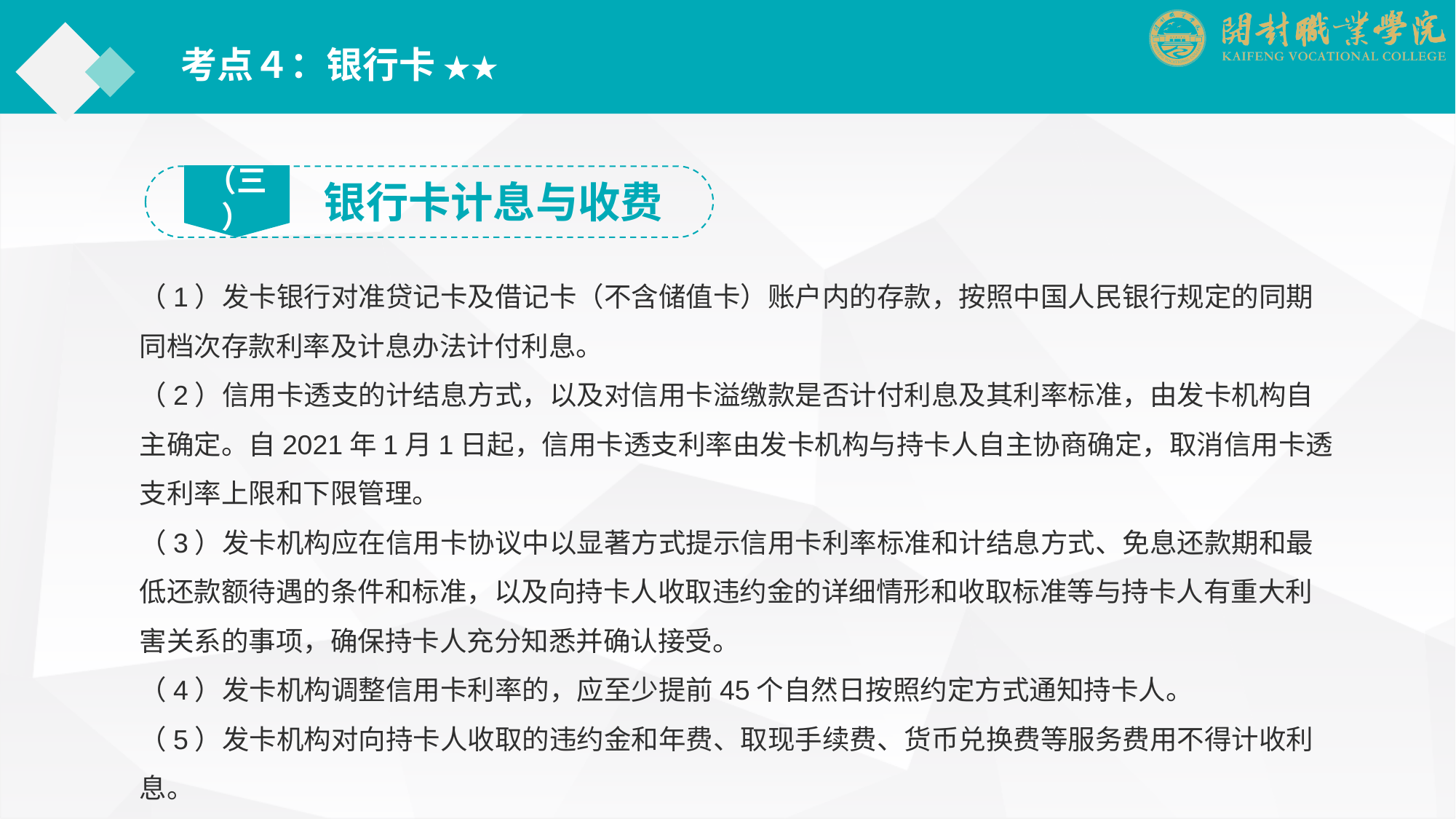

考点４：银行卡 ★★
（三）

银行卡计息与收费
（1）发卡银行对准贷记卡及借记卡（不含储值卡）账户内的存款，按照中国人民银行规定的同期同档次存款利率及计息办法计付利息。
（2）信用卡透支的计结息方式，以及对信用卡溢缴款是否计付利息及其利率标准，由发卡机构自主确定。自2021年1月1日起，信用卡透支利率由发卡机构与持卡人自主协商确定，取消信用卡透支利率上限和下限管理。
（3）发卡机构应在信用卡协议中以显著方式提示信用卡利率标准和计结息方式、免息还款期和最低还款额待遇的条件和标准，以及向持卡人收取违约金的详细情形和收取标准等与持卡人有重大利害关系的事项，确保持卡人充分知悉并确认接受。
（4）发卡机构调整信用卡利率的，应至少提前45个自然日按照约定方式通知持卡人。
（5）发卡机构对向持卡人收取的违约金和年费、取现手续费、货币兑换费等服务费用不得计收利息。